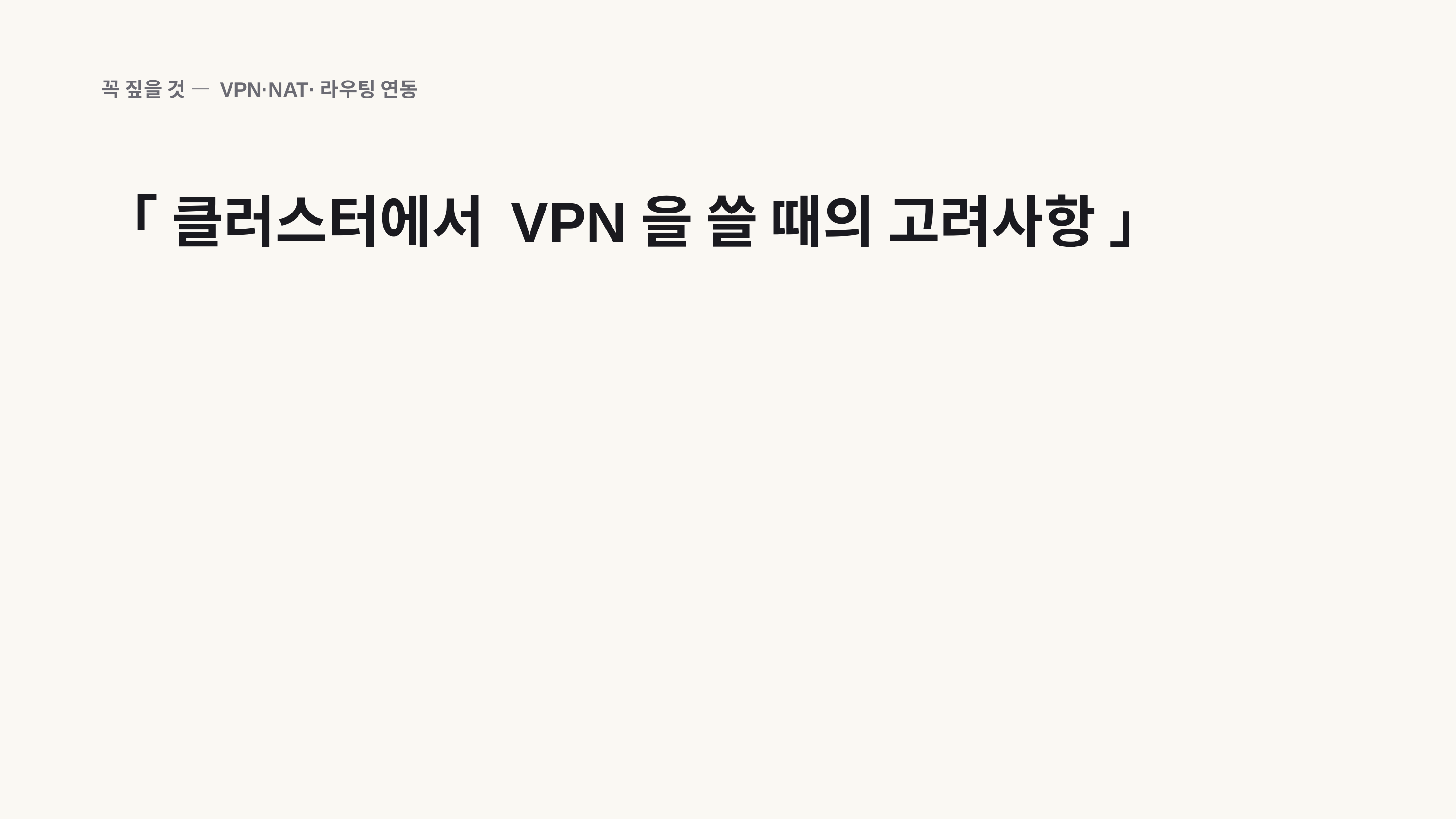

꼭 짚을 것 — VPN·NAT·라우팅 연동
「 클러스터에서 VPN을 쓸 때의 고려사항 」